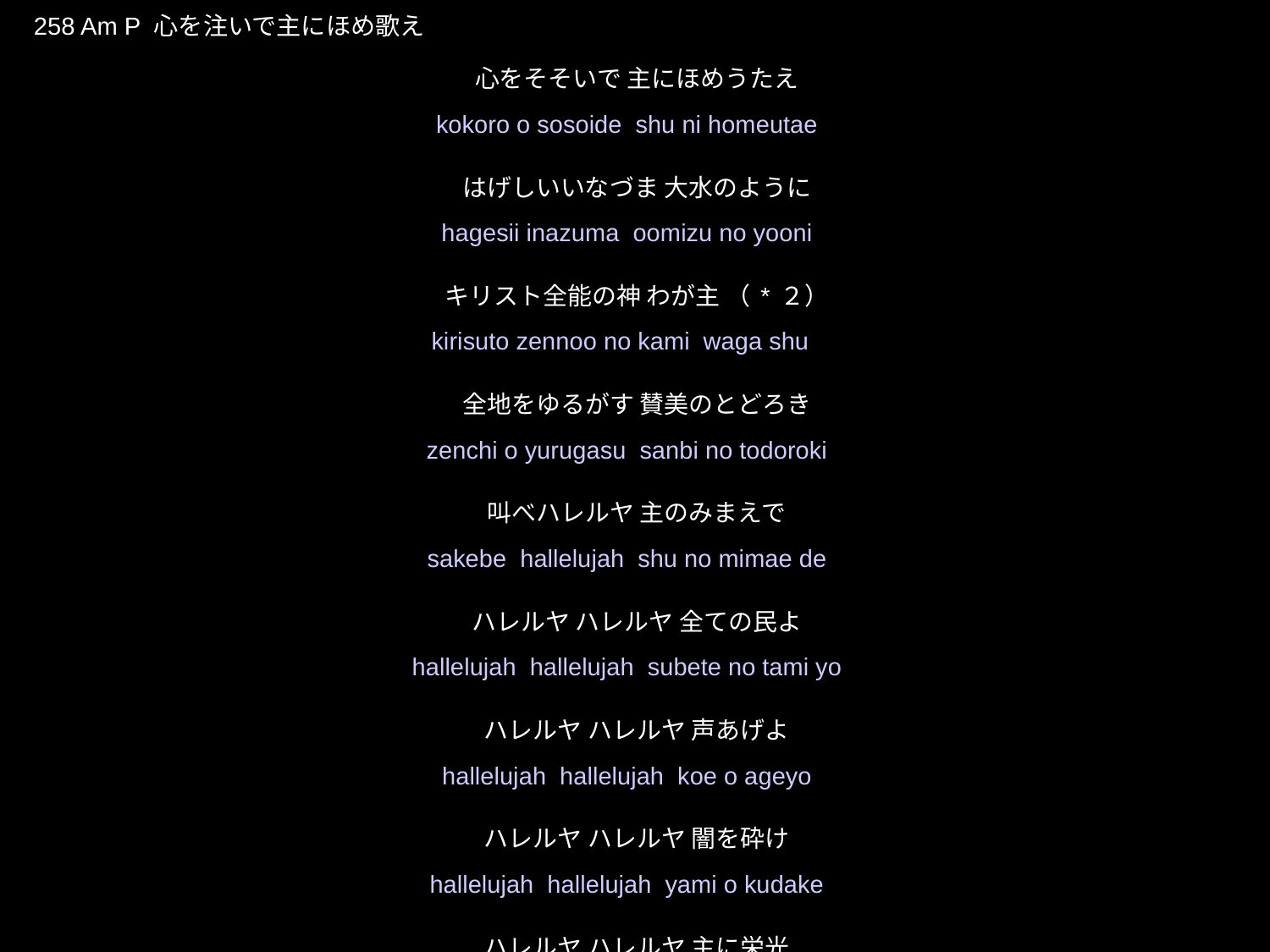

こころをそそいでしゅにほめうたえ
★P
258 Am P 心を注いで主にほめ歌え
心をそそいで 主にほめうたえ
はげしいいなづま 大水のように
キリスト全能の神 わが主 （*２）
全地をゆるがす 賛美のとどろき
叫べハレルヤ 主のみまえで
ハレルヤ ハレルヤ 全ての民よ
ハレルヤ ハレルヤ 声あげよ
ハレルヤ ハレルヤ 闇を砕け
ハレルヤ ハレルヤ 主に栄光
★３
kokoro o sosoide  shu ni homeutae
hagesii inazuma  oomizu no yooni
kirisuto zennoo no kami  waga shu
zenchi o yurugasu  sanbi no todoroki
sakebe  hallelujah  shu no mimae de
hallelujah  hallelujah  subete no tami yo
hallelujah  hallelujah  koe o ageyo
hallelujah  hallelujah  yami o kudake
hallelujah  hallelujah  shu ni eikoo